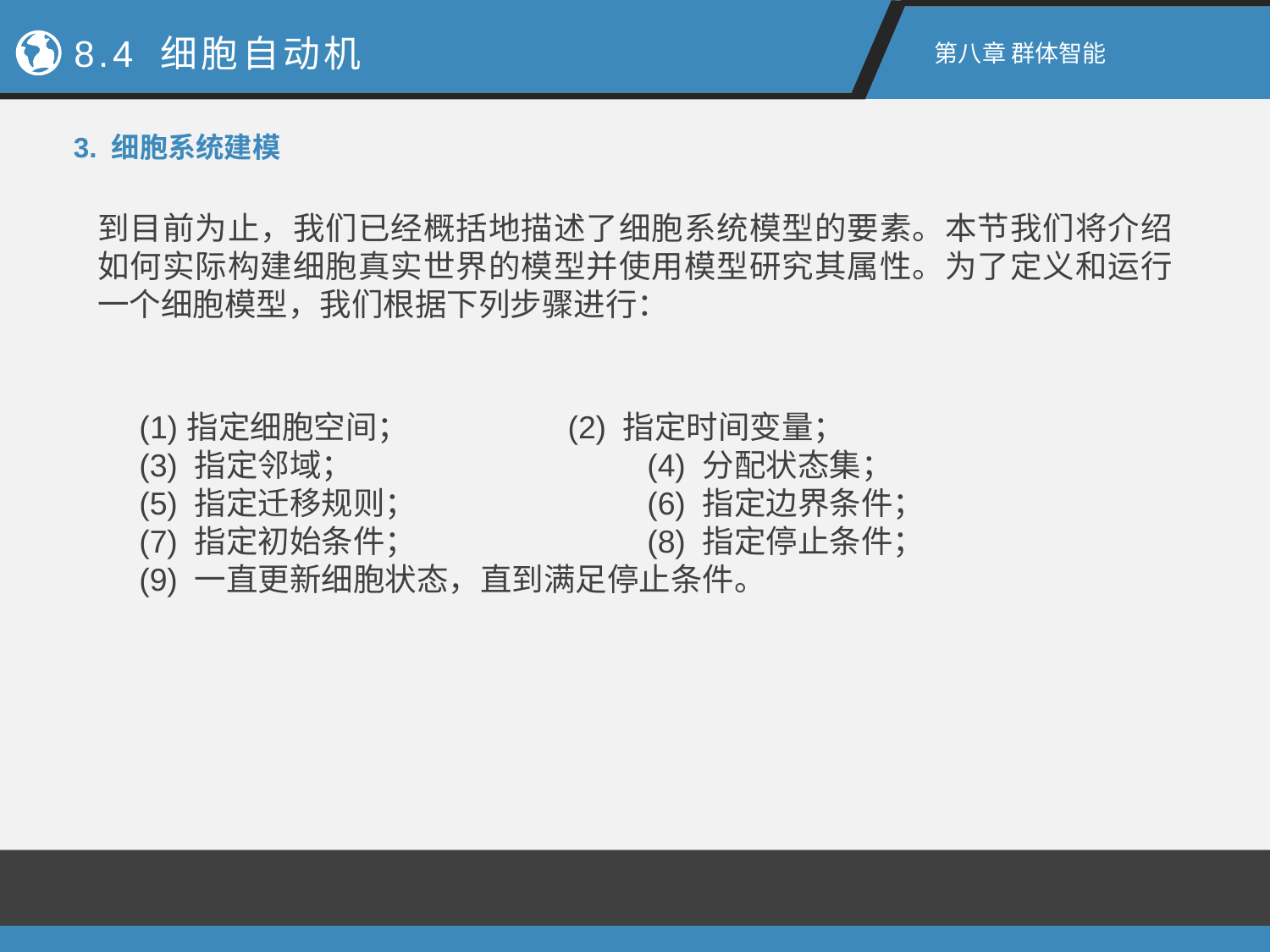

8.4 细胞自动机

第八章 群体智能
3. 细胞系统建模
到目前为止，我们已经概括地描述了细胞系统模型的要素。本节我们将介绍如何实际构建细胞真实世界的模型并使用模型研究其属性。为了定义和运行一个细胞模型，我们根据下列步骤进行：
指定细胞空间；  		(2) 指定时间变量；
(3) 指定邻域；          		(4) 分配状态集；
(5) 指定迁移规则；   		(6) 指定边界条件；
(7) 指定初始条件；   		(8) 指定停止条件；
(9) 一直更新细胞状态，直到满足停止条件。